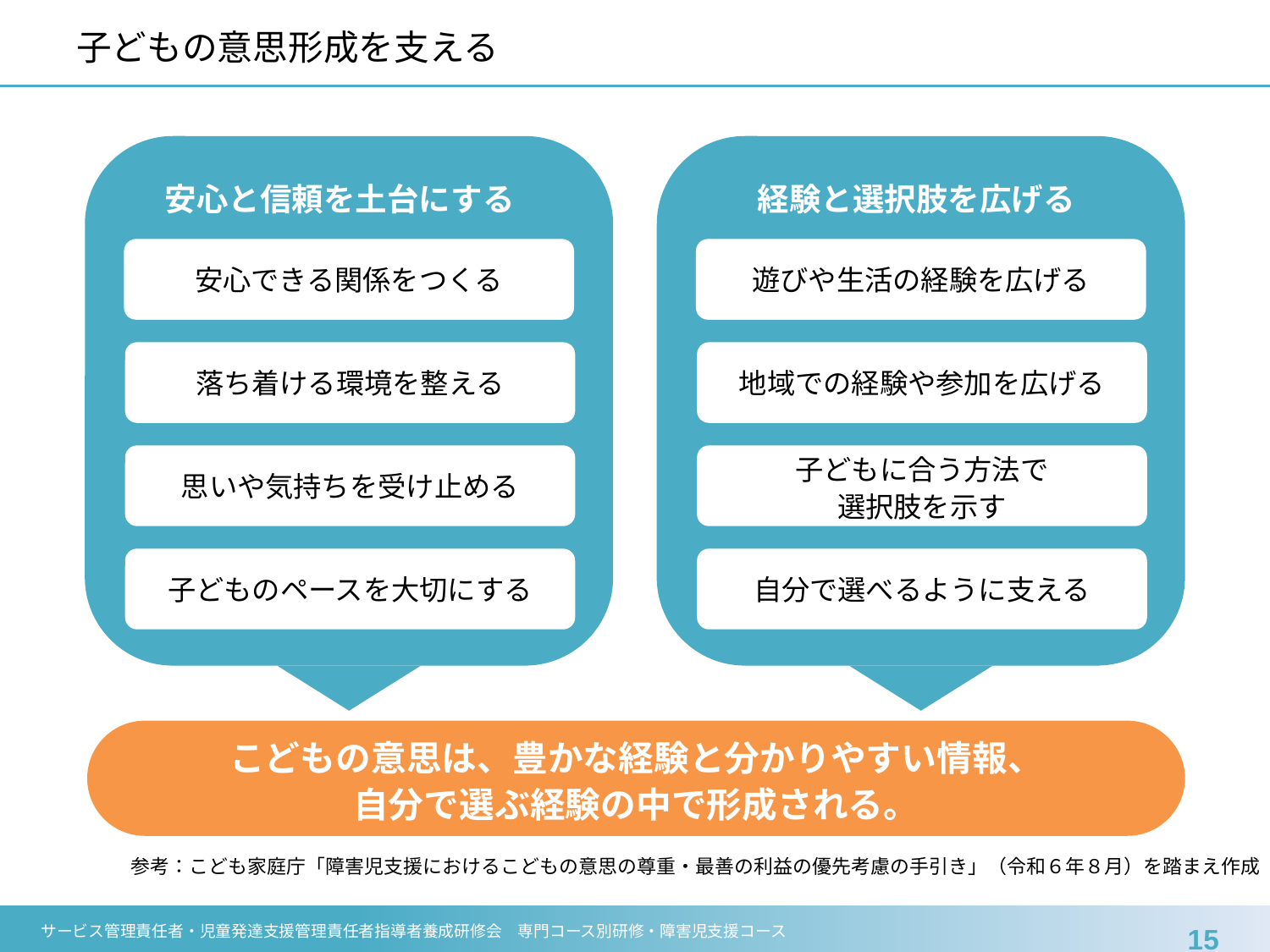

# 子どもの意思形成を支える

安心と信頼を土台にする
経験と選択肢を広げる
安心できる関係をつくる
遊びや生活の経験を広げる
落ち着ける環境を整える
地域での経験や参加を広げる
思いや気持ちを受け止める
子どもに合う方法で
選択肢を示す
子どものペースを大切にする
自分で選べるように支える

こどもの意思は、豊かな経験と分かりやすい情報、
自分で選ぶ経験の中で形成される。
参考：こども家庭庁「障害児支援におけるこどもの意思の尊重・最善の利益の優先考慮の手引き」（令和６年８月）を踏まえ作成